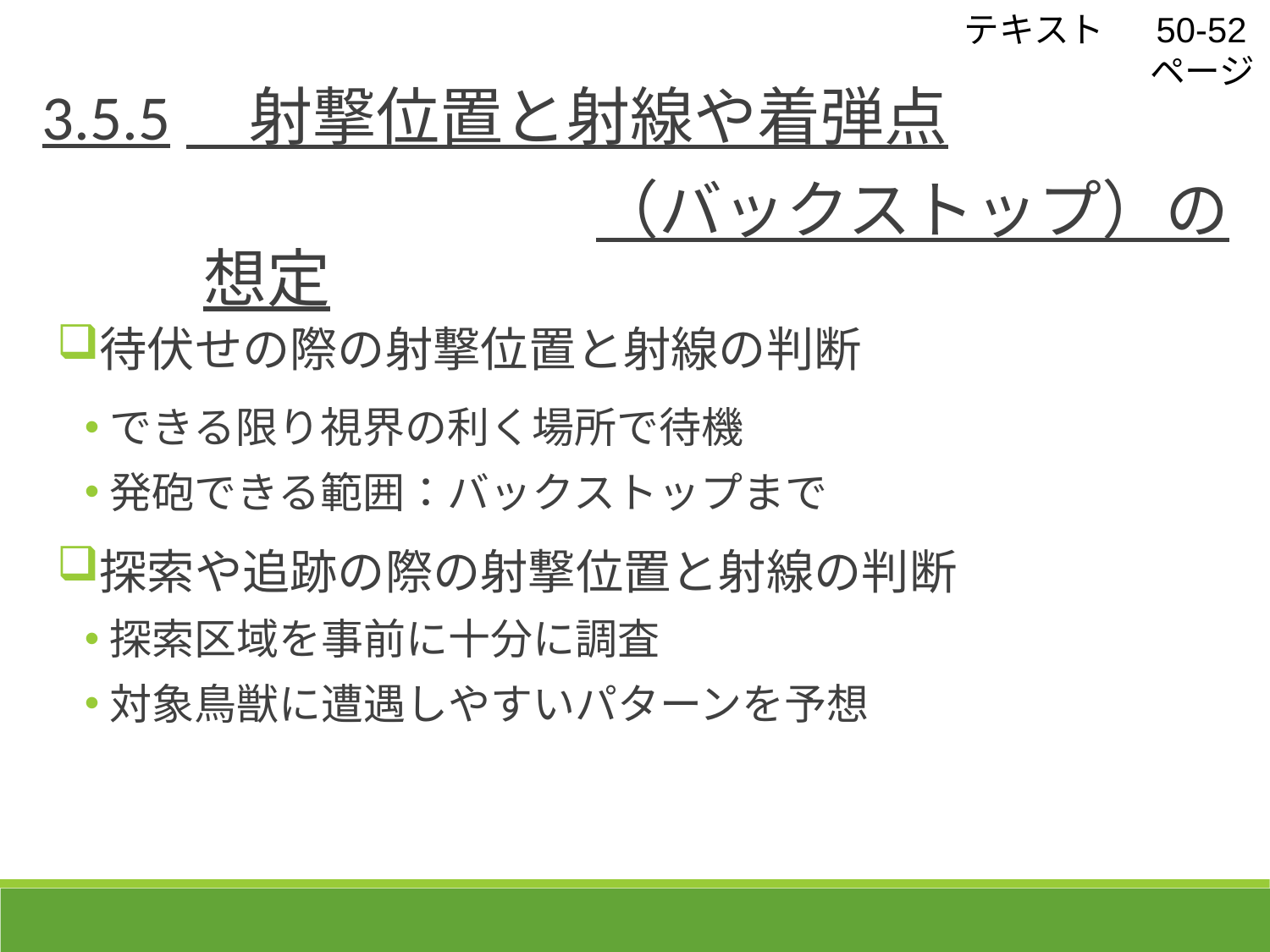

テキスト　 50-52ページ
3.5.5　射撃位置と射線や着弾点
                                      （バックストップ）の想定
待伏せの際の射撃位置と射線の判断
できる限り視界の利く場所で待機
発砲できる範囲：バックストップまで
探索や追跡の際の射撃位置と射線の判断
探索区域を事前に十分に調査
対象鳥獣に遭遇しやすいパターンを予想